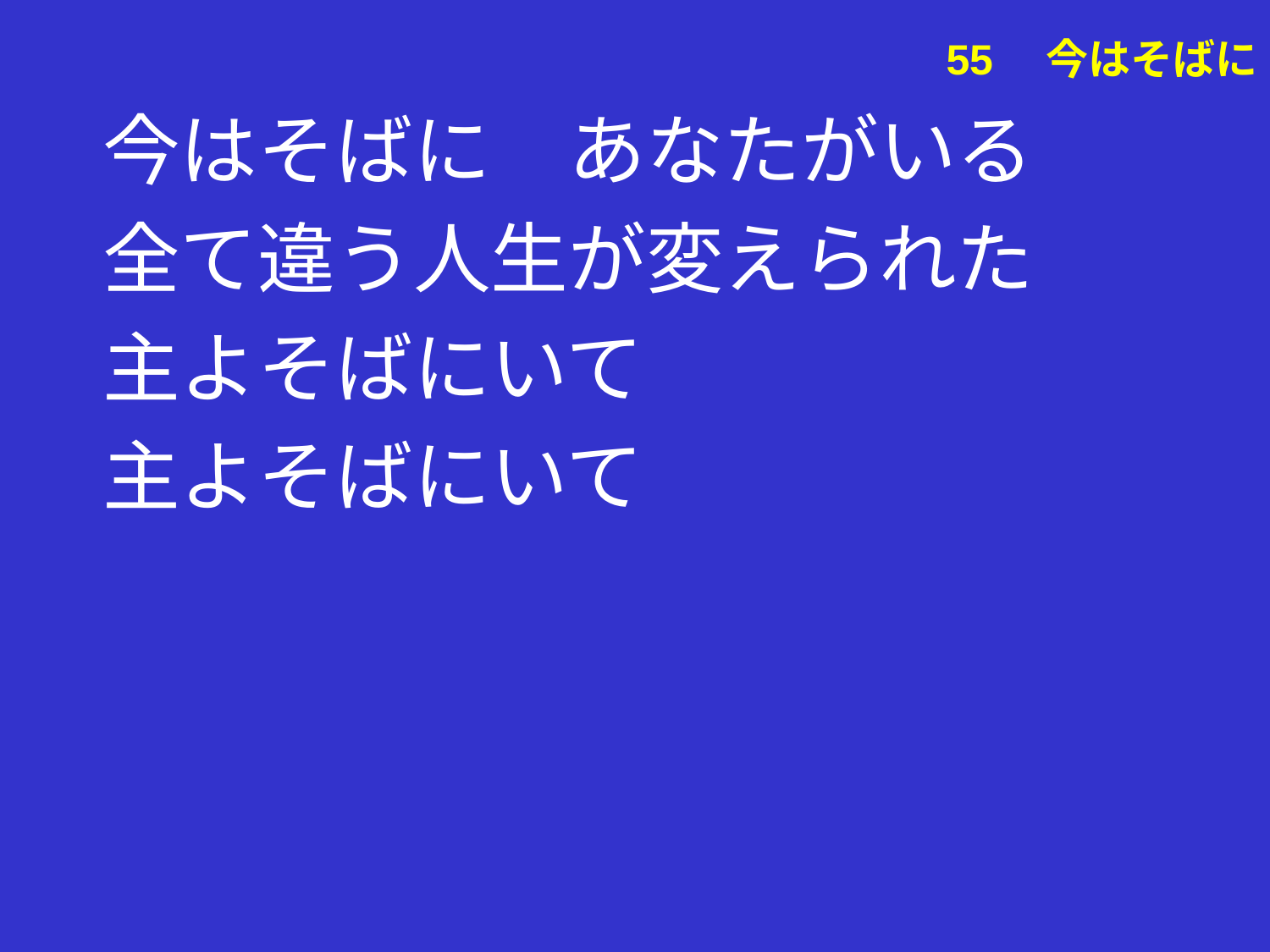

今はそばに　あなたがいる
全て違う人生が変えられた
主よそばにいて
主よそばにいて

# 55　今はそばに